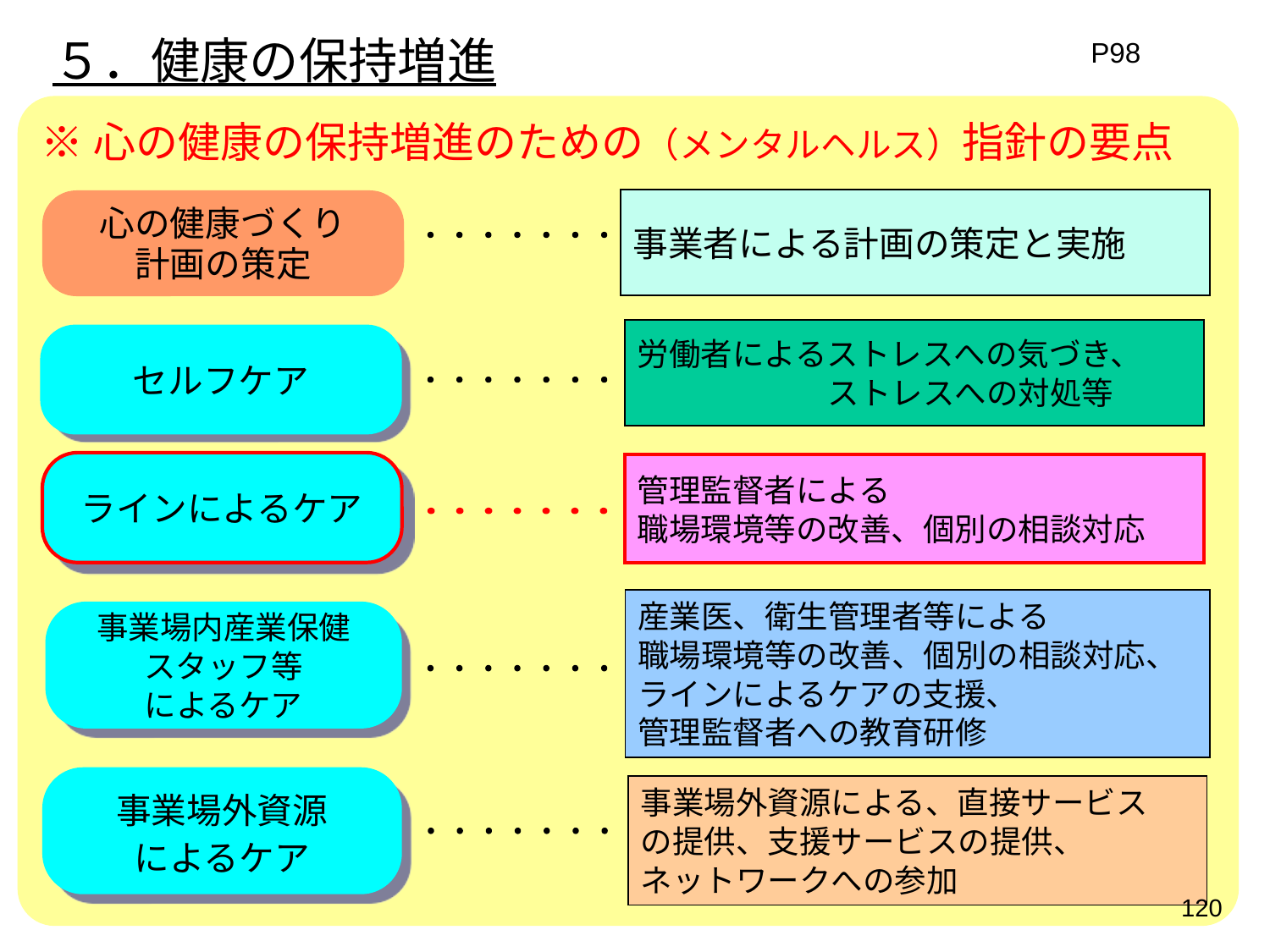

５．健康の保持増進
P98
※心の健康の保持増進のための（メンタルヘルス）指針の要点

事業者による計画の策定と実施
心の健康づくり
計画の策定
・・・・・・・
労働者によるストレスへの気づき、
　　　　　　ストレスへの対処等
セルフケア
・・・・・・・
ラインによるケア
管理監督者による
職場環境等の改善、個別の相談対応
・・・・・・・
産業医、衛生管理者等による
職場環境等の改善、個別の相談対応、
ラインによるケアの支援、
管理監督者への教育研修
事業場内産業保健
スタッフ等
によるケア
・・・・・・・
事業場外資源
によるケア
事業場外資源による、直接サービス
の提供、支援サービスの提供、
ネットワークへの参加
・・・・・・・
120